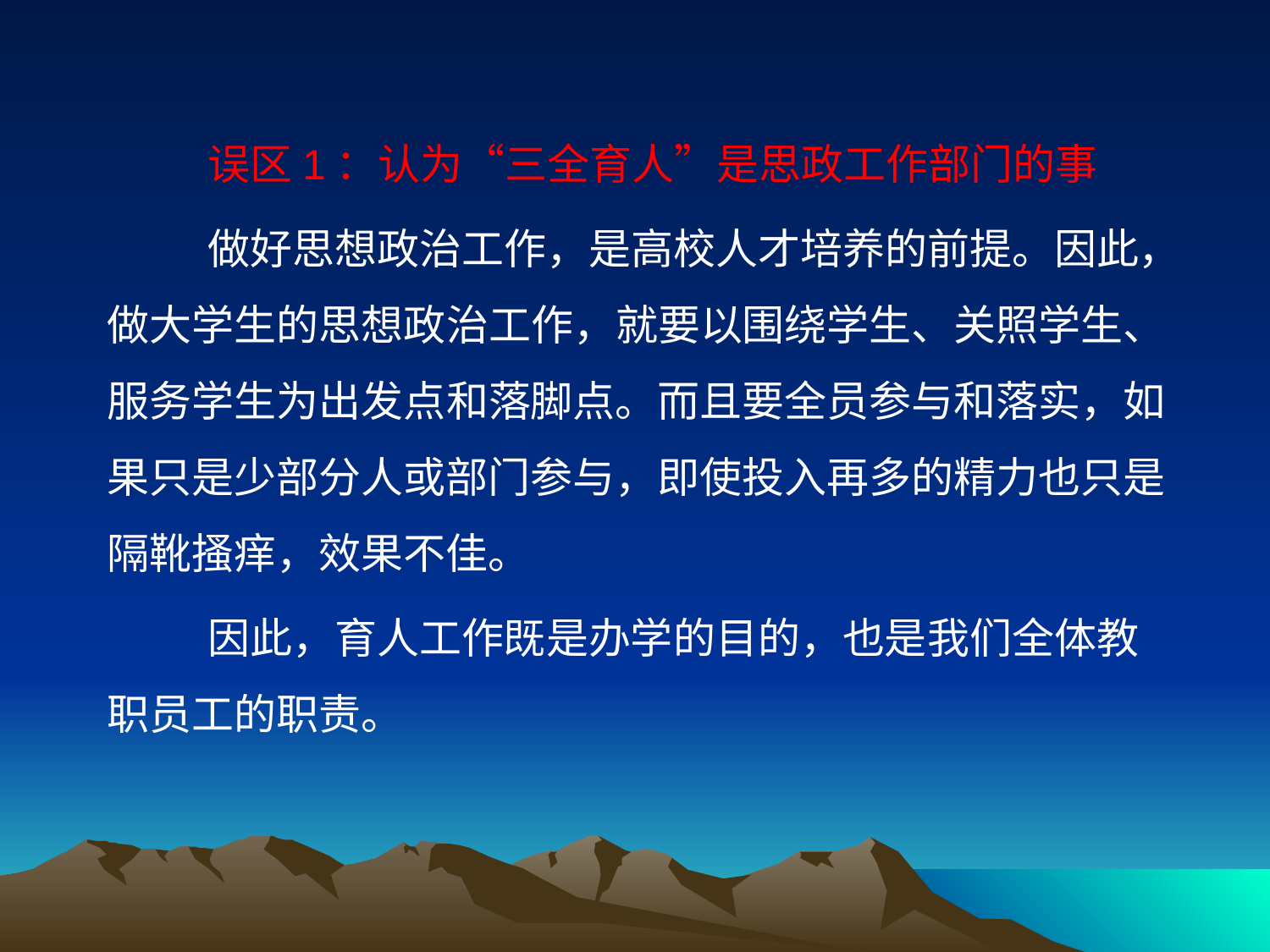

误区1：认为“三全育人”是思政工作部门的事
做好思想政治工作，是高校人才培养的前提。因此，做大学生的思想政治工作，就要以围绕学生、关照学生、服务学生为出发点和落脚点。而且要全员参与和落实，如果只是少部分人或部门参与，即使投入再多的精力也只是隔靴搔痒，效果不佳。
因此，育人工作既是办学的目的，也是我们全体教职员工的职责。